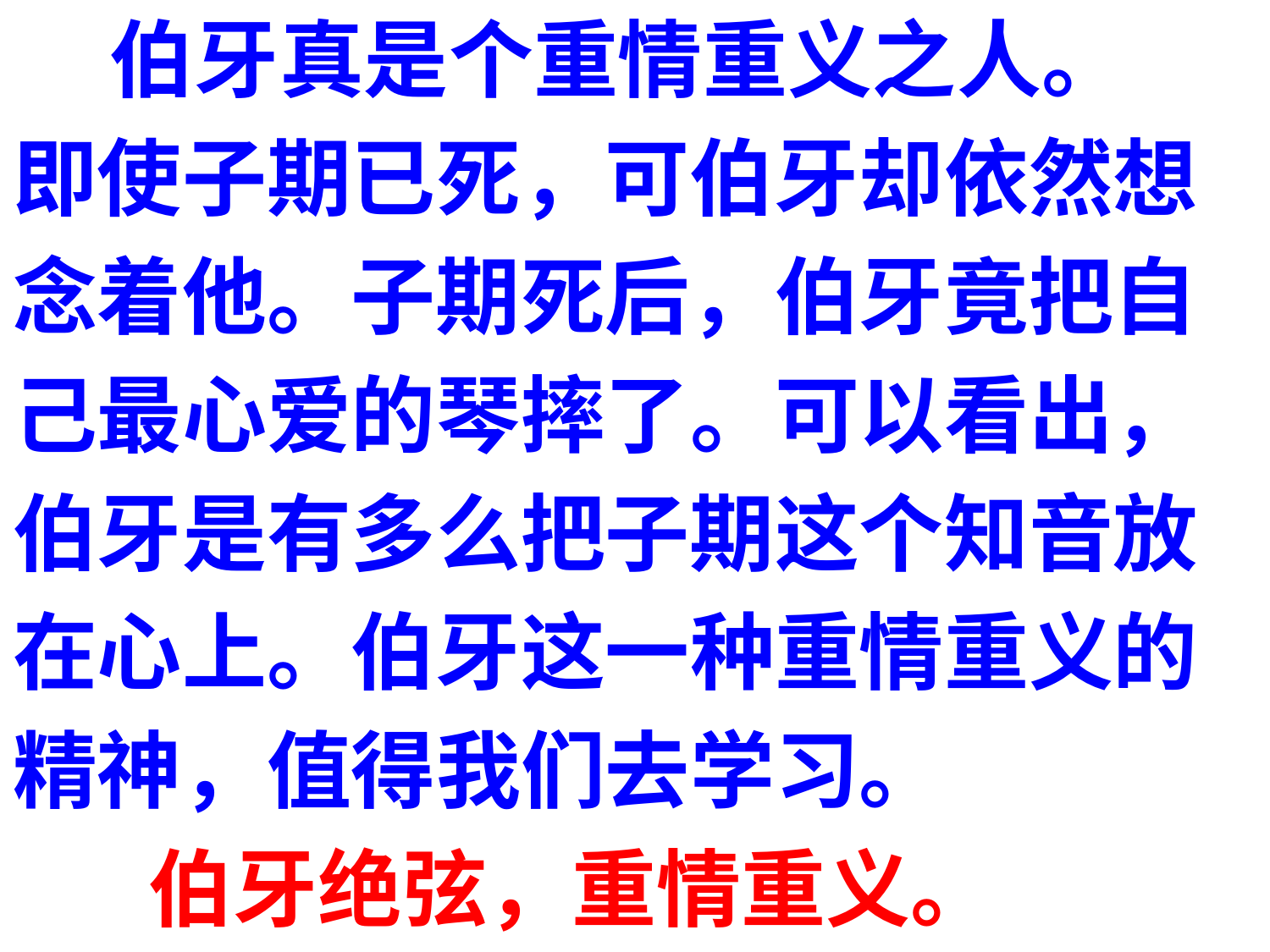

伯牙真是个重情重义之人。
即使子期已死，可伯牙却依然想
念着他。子期死后，伯牙竟把自
己最心爱的琴摔了。可以看出，
伯牙是有多么把子期这个知音放
在心上。伯牙这一种重情重义的
精神，值得我们去学习。
      伯牙绝弦，重情重义。